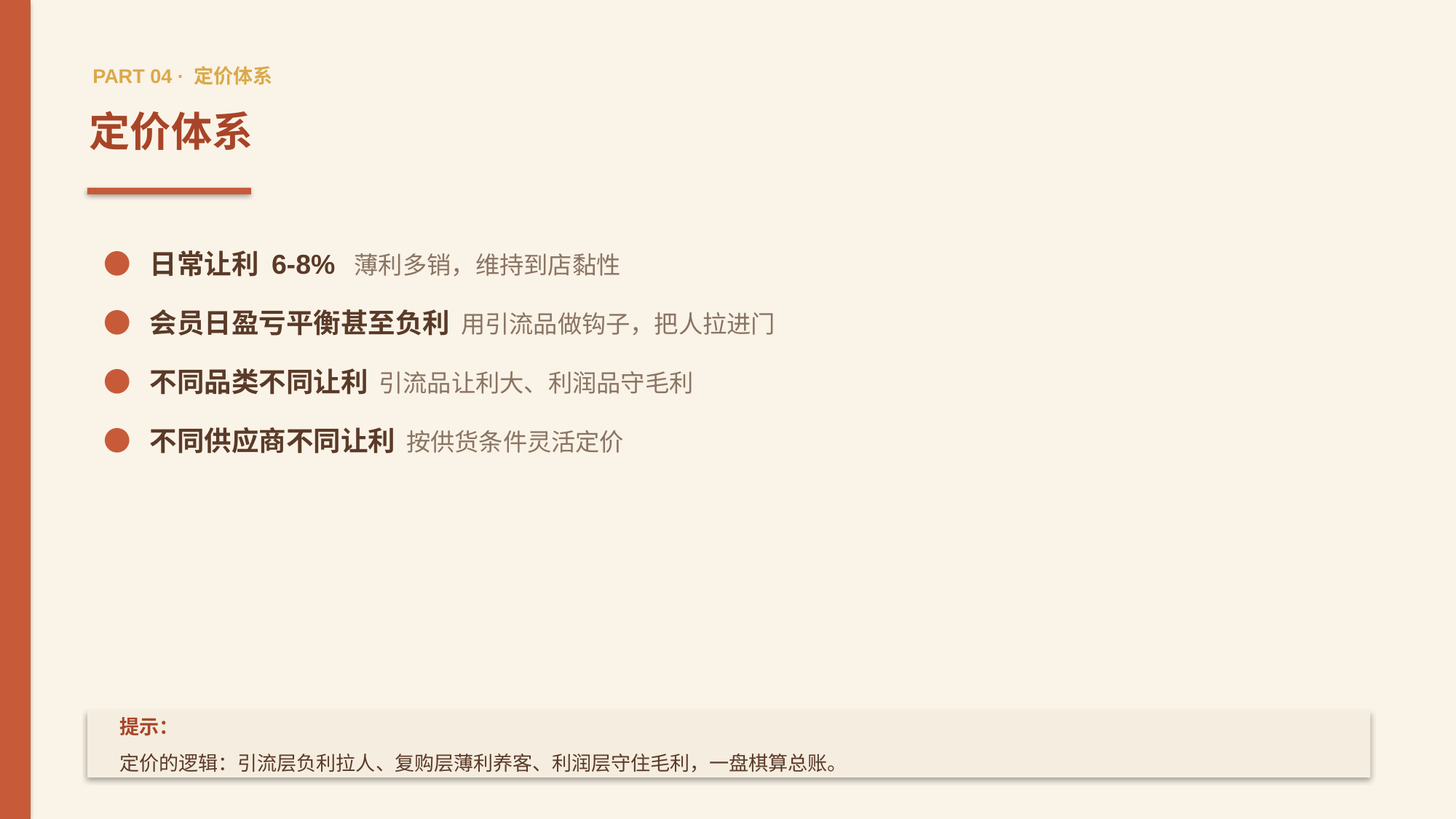

PART 04 · 定价体系
定价体系

●  日常让利 6-8%  薄利多销，维持到店黏性
●  会员日盈亏平衡甚至负利  用引流品做钩子，把人拉进门
●  不同品类不同让利  引流品让利大、利润品守毛利
●  不同供应商不同让利  按供货条件灵活定价

提示：
定价的逻辑：引流层负利拉人、复购层薄利养客、利润层守住毛利，一盘棋算总账。